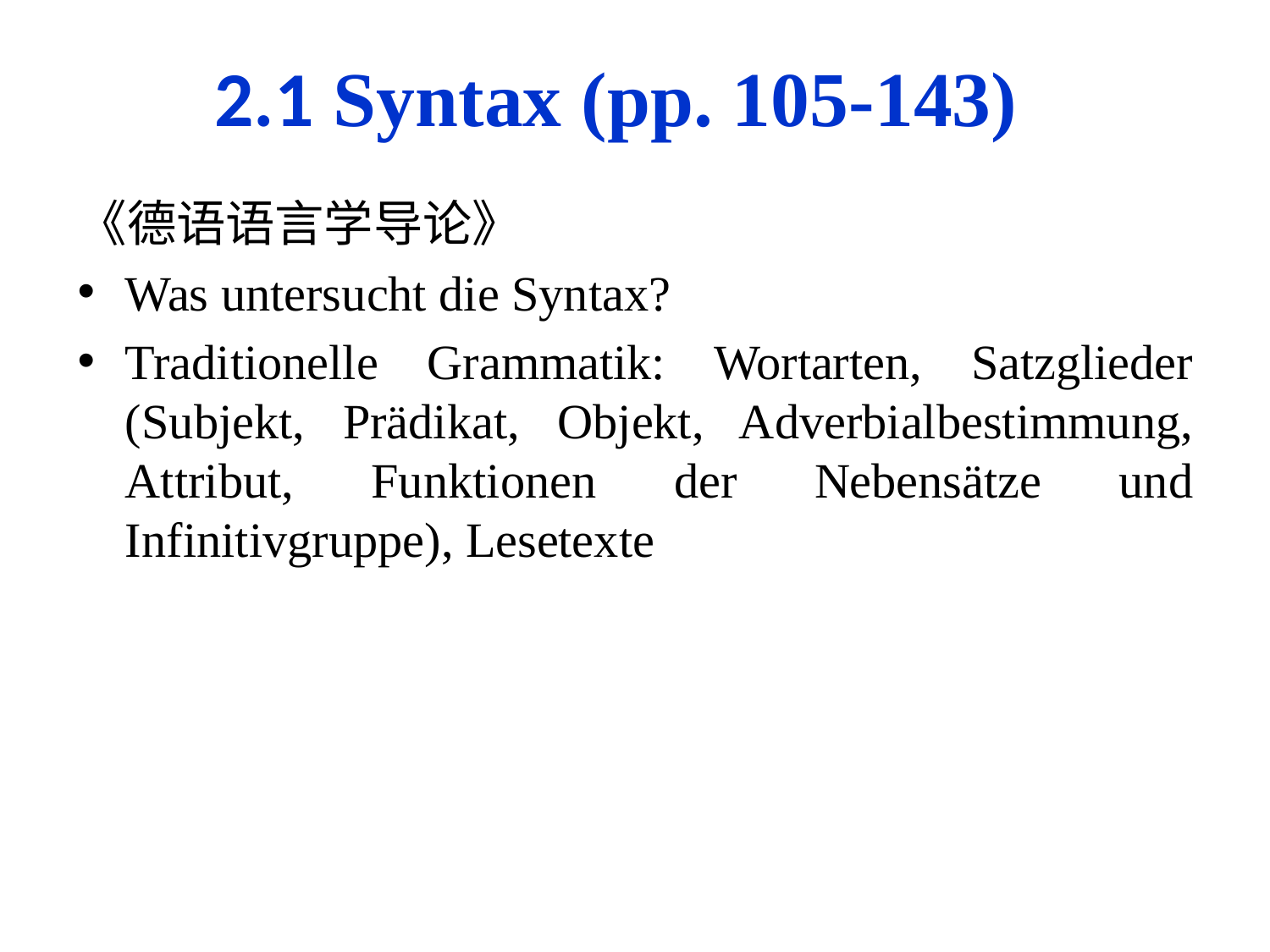

# 2.1 Syntax (pp. 105-143)
《德语语言学导论》
Was untersucht die Syntax?
Traditionelle Grammatik: Wortarten, Satzglieder (Subjekt, Prädikat, Objekt, Adverbialbestimmung, Attribut, Funktionen der Nebensätze und Infinitivgruppe), Lesetexte